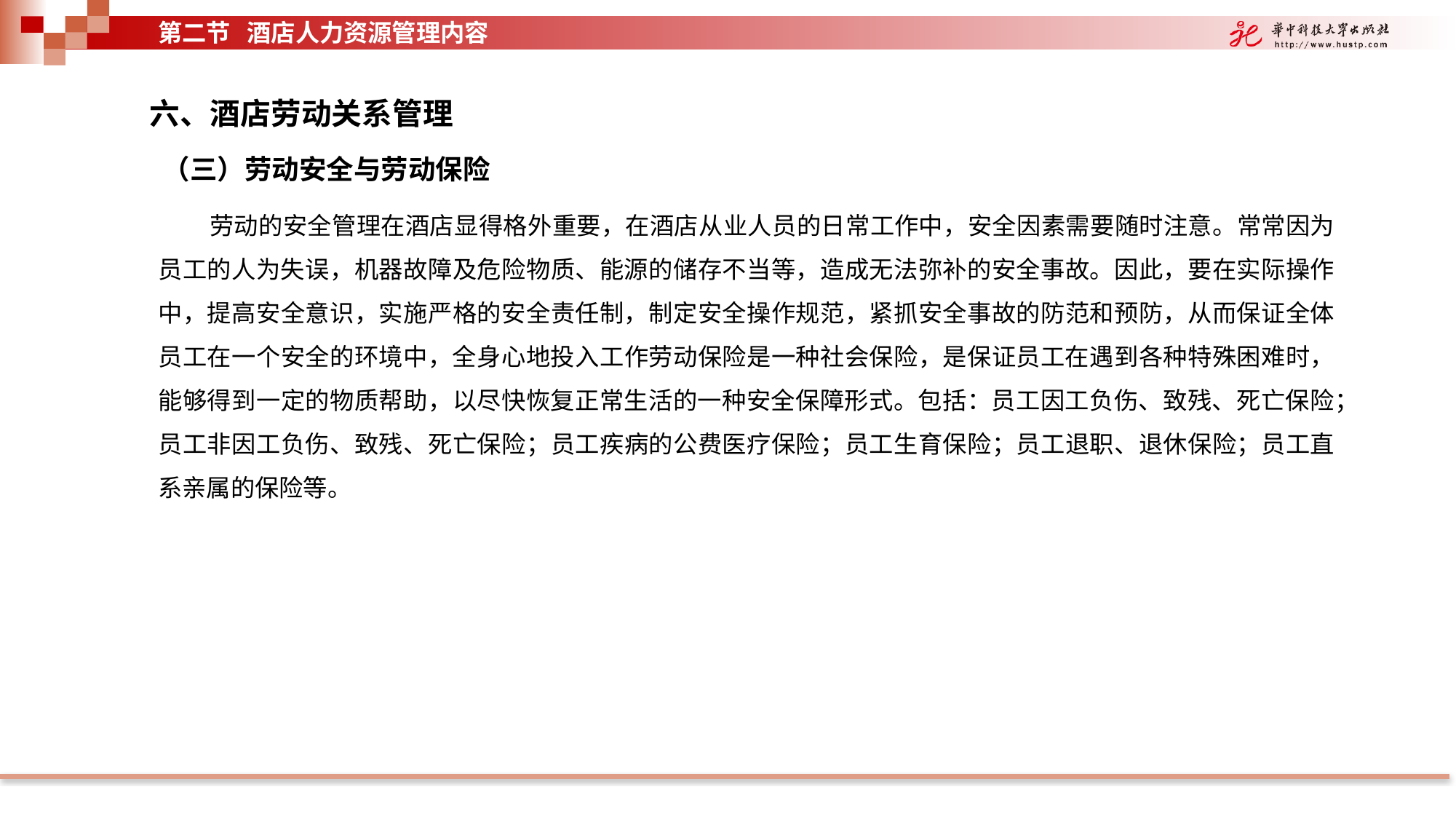

第二节   酒店人力资源管理内容
六、酒店劳动关系管理
（三）劳动安全与劳动保险
劳动的安全管理在酒店显得格外重要，在酒店从业人员的日常工作中，安全因素需要随时注意。常常因为员工的人为失误，机器故障及危险物质、能源的储存不当等，造成无法弥补的安全事故。因此，要在实际操作中，提高安全意识，实施严格的安全责任制，制定安全操作规范，紧抓安全事故的防范和预防，从而保证全体员工在一个安全的环境中，全身心地投入工作劳动保险是一种社会保险，是保证员工在遇到各种特殊困难时，能够得到一定的物质帮助，以尽快恢复正常生活的一种安全保障形式。包括：员工因工负伤、致残、死亡保险；员工非因工负伤、致残、死亡保险；员工疾病的公费医疗保险；员工生育保险；员工退职、退休保险；员工直系亲属的保险等。